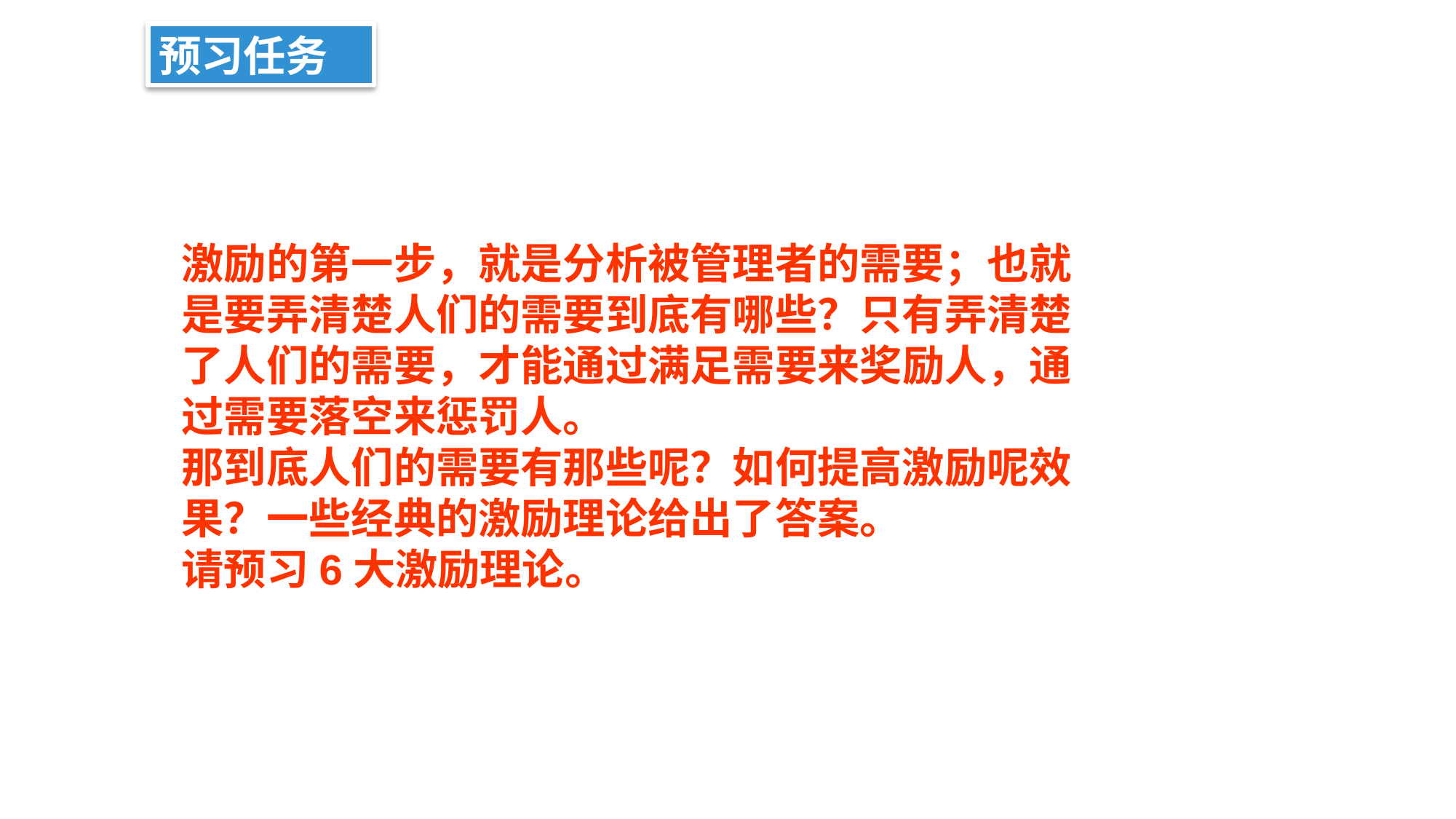

预习任务
激励的第一步，就是分析被管理者的需要；也就是要弄清楚人们的需要到底有哪些？只有弄清楚了人们的需要，才能通过满足需要来奖励人，通过需要落空来惩罚人。
那到底人们的需要有那些呢？如何提高激励呢效果？一些经典的激励理论给出了答案。
请预习6大激励理论。